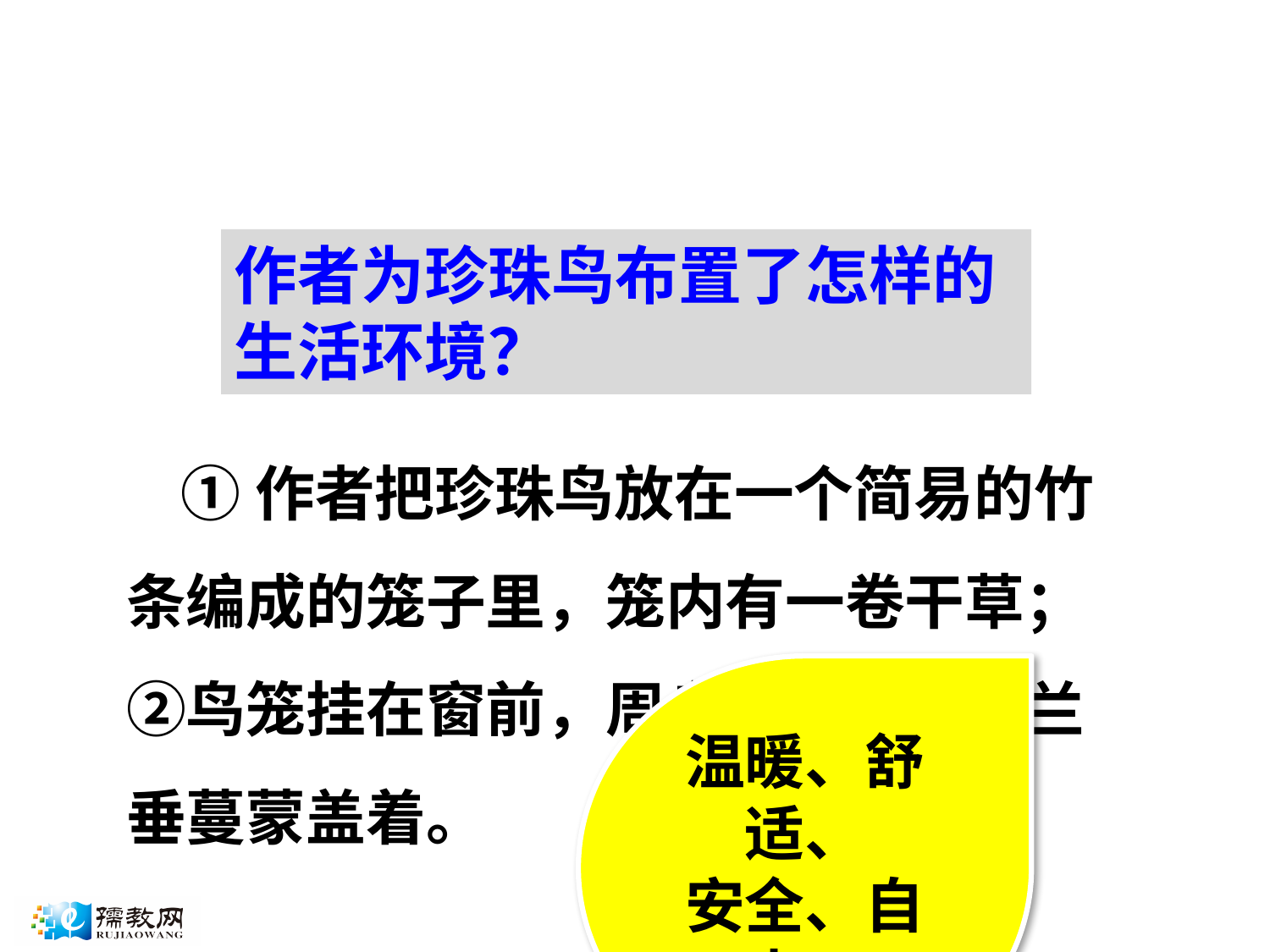

作者为珍珠鸟布置了怎样的生活环境？
    ①作者把珍珠鸟放在一个简易的竹条编成的笼子里，笼内有一卷干草；②鸟笼挂在窗前，周身被茂盛的吊兰垂蔓蒙盖着。
温暖、舒适、
安全、自由。